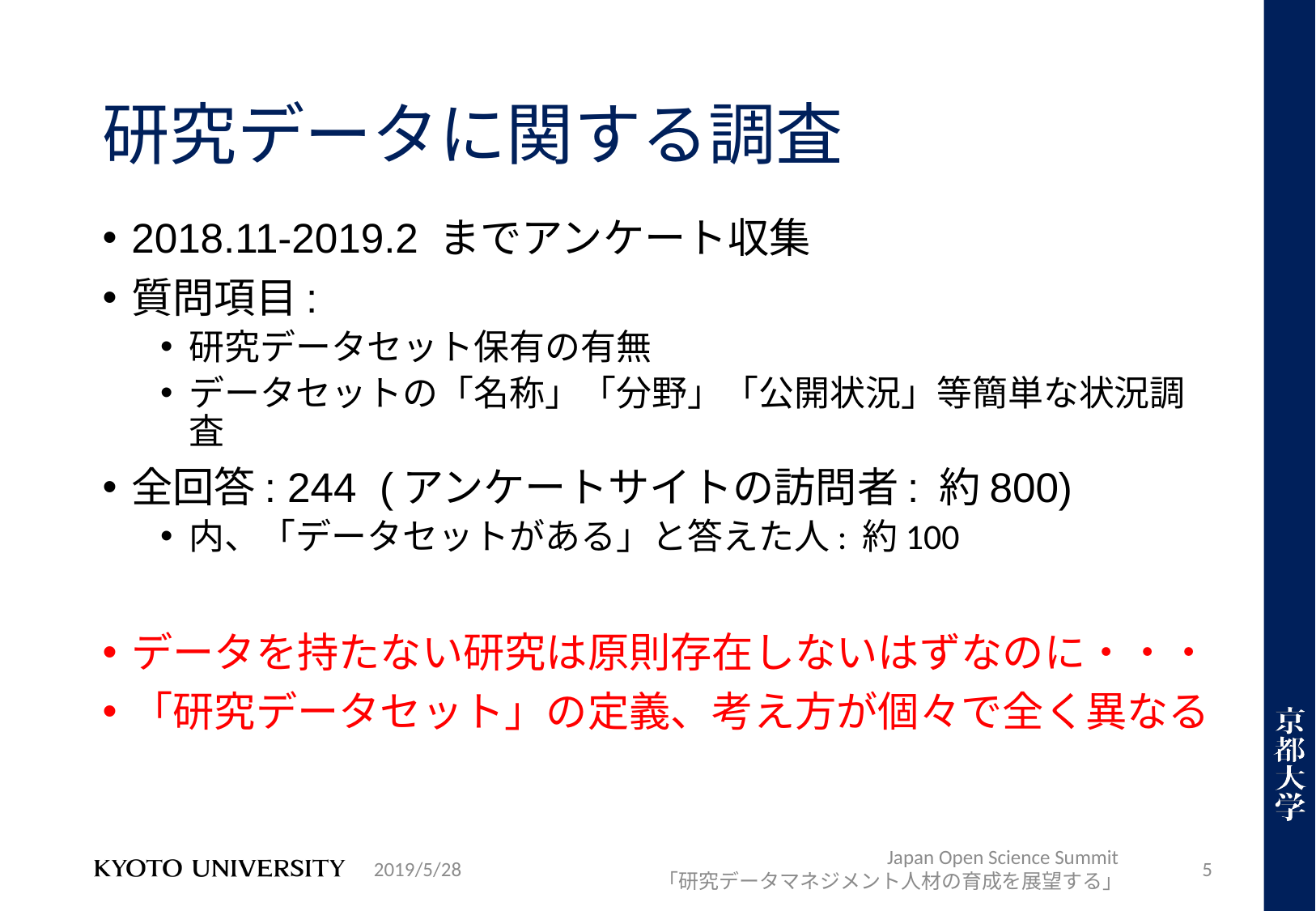

# 研究データに関する調査
2018.11-2019.2 までアンケート収集
質問項目:
研究データセット保有の有無
データセットの「名称」「分野」「公開状況」等簡単な状況調査
全回答: 244  (アンケートサイトの訪問者: 約800)
内、「データセットがある」と答えた人: 約100

データを持たない研究は原則存在しないはずなのに・・・
「研究データセット」の定義、考え方が個々で全く異なる
2019/5/28
Japan Open Science Summit
「研究データマネジメント人材の育成を展望する」
5